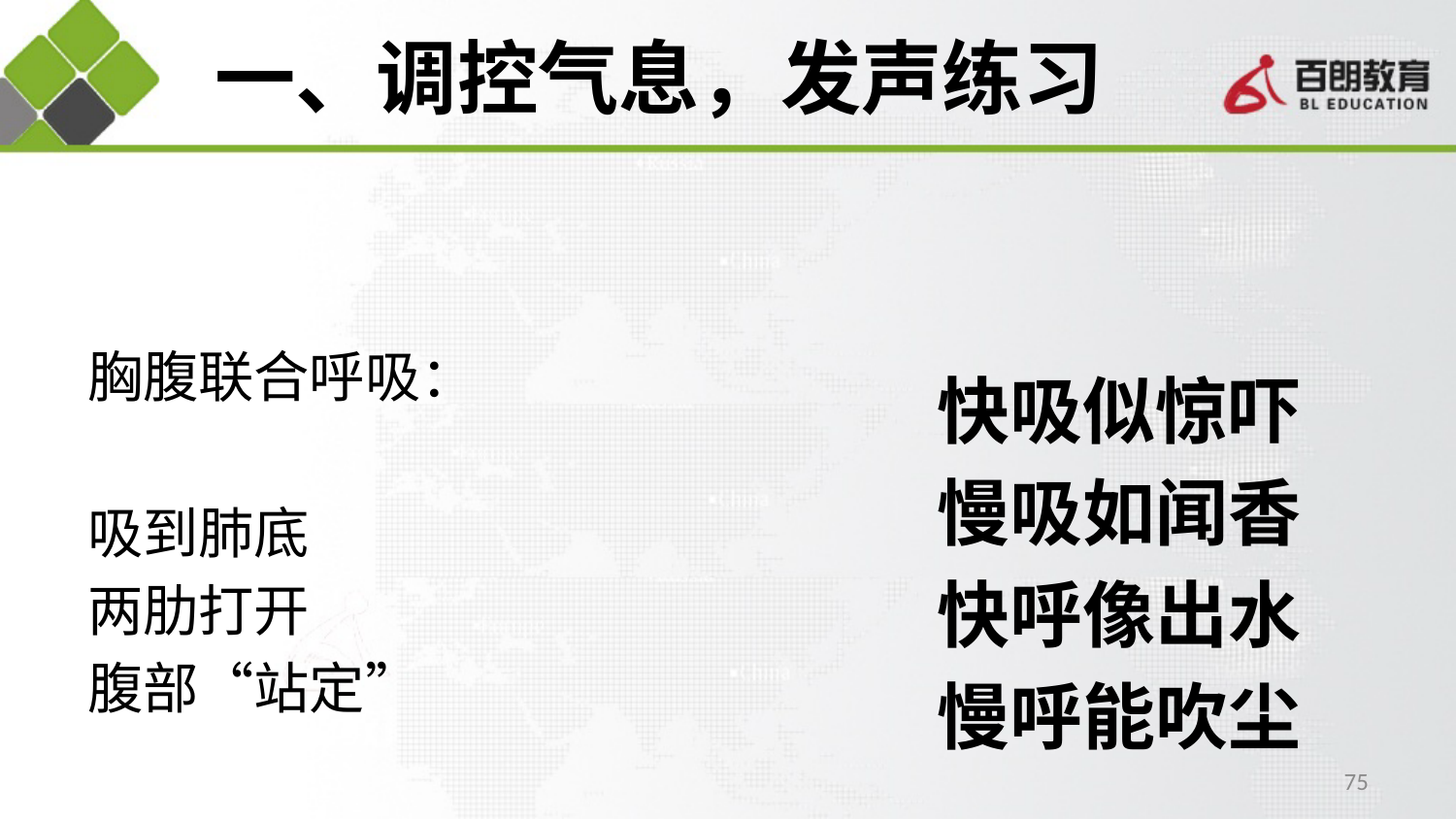

# 一、调控气息，发声练习
胸腹联合呼吸：

吸到肺底
两肋打开
腹部“站定”
快吸似惊吓
慢吸如闻香
快呼像出水
慢呼能吹尘
75